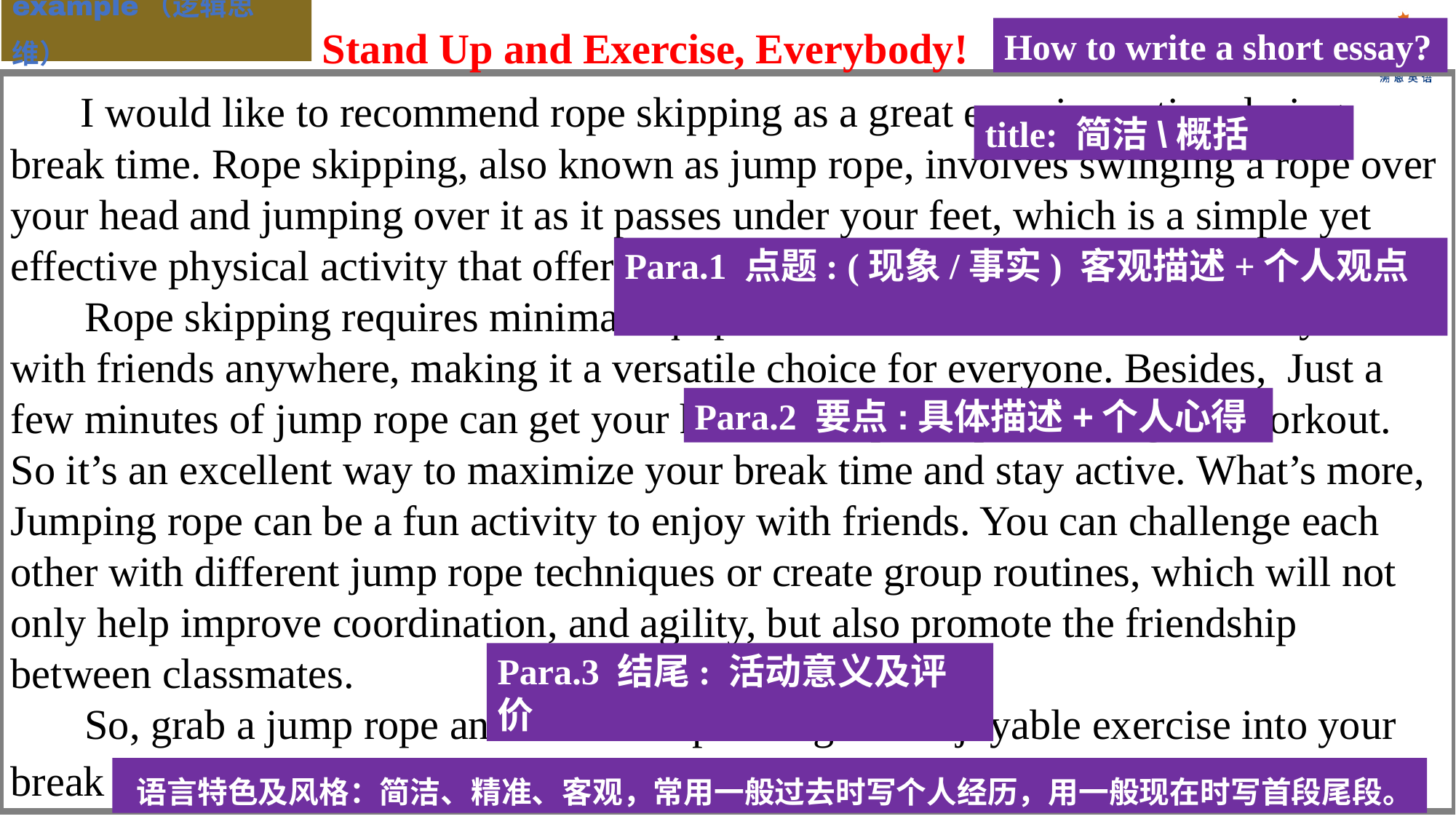

example（逻辑思维）
Stand Up and Exercise, Everybody!
How to write a short essay?
      I would like to recommend rope skipping as a great exercise option during break time. Rope skipping, also known as jump rope, involves swinging a rope over your head and jumping over it as it passes under your feet, which is a simple yet effective physical activity that offers numerous benefits.
       Rope skipping requires minimal equipment and can be done individually or with friends anywhere, making it a versatile choice for everyone. Besides,  Just a few minutes of jump rope can get your heart rate up and provide a great workout. So it’s an excellent way to maximize your break time and stay active. What’s more, Jumping rope can be a fun activity to enjoy with friends. You can challenge each other with different jump rope techniques or create group routines, which will not only help improve coordination, and agility, but also promote the friendship between classmates.
       So, grab a jump rope and start incorporating this enjoyable exercise into your break time routine. Stay active, stay healthy!
title: 简洁\概括
Para.1 点题: (现象/事实) 客观描述+个人观点
Para.2 要点:具体描述+个人心得
Para.3 结尾: 活动意义及评价

语言特色及风格：简洁、精准、客观，常用一般过去时写个人经历，用一般现在时写首段尾段。